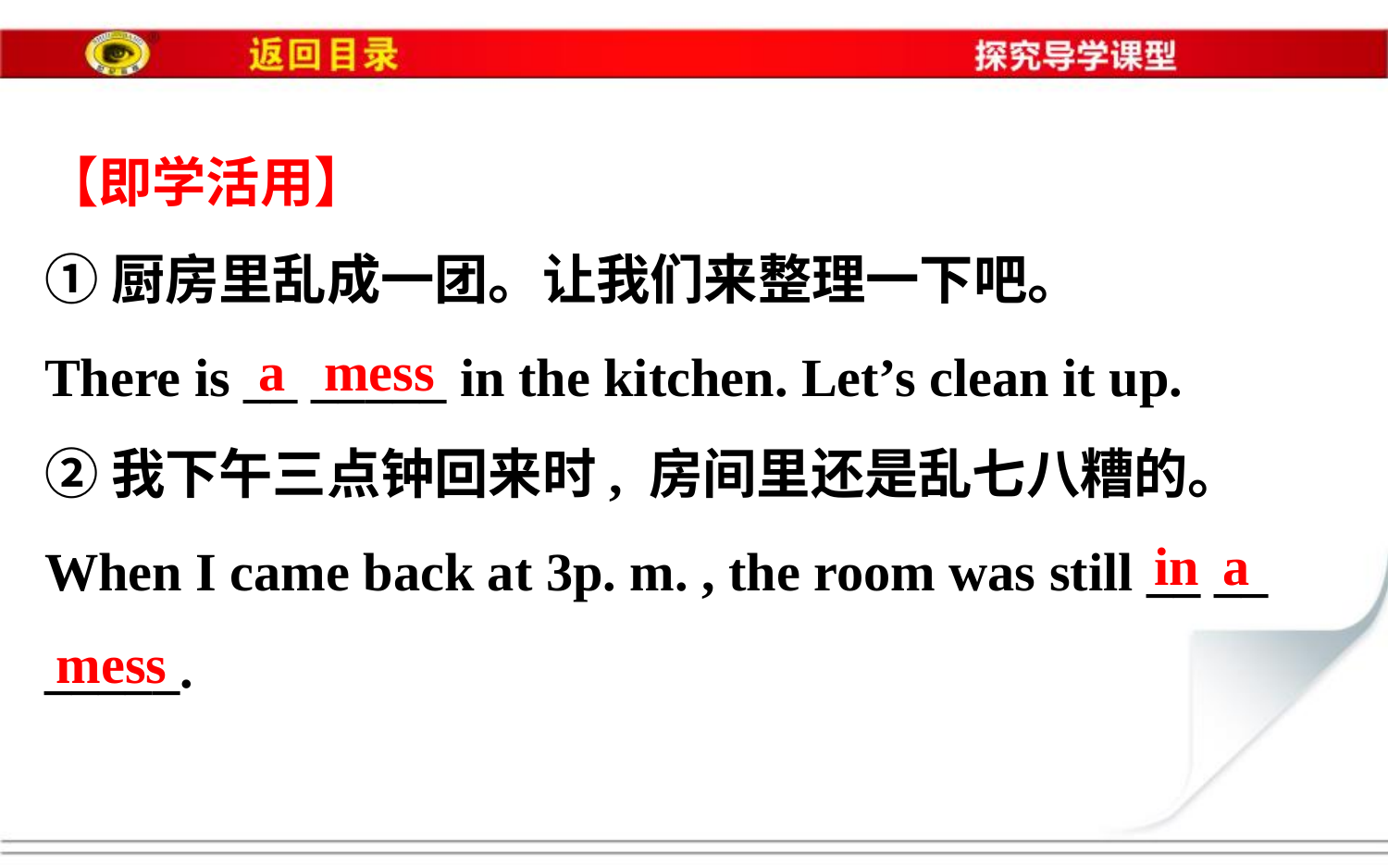

【即学活用】
①厨房里乱成一团。让我们来整理一下吧。
There is __ _____ in the kitchen. Let’s clean it up.
②我下午三点钟回来时, 房间里还是乱七八糟的。
When I came back at 3p. m. , the room was still __ __
_____.
a
mess
in
a
mess